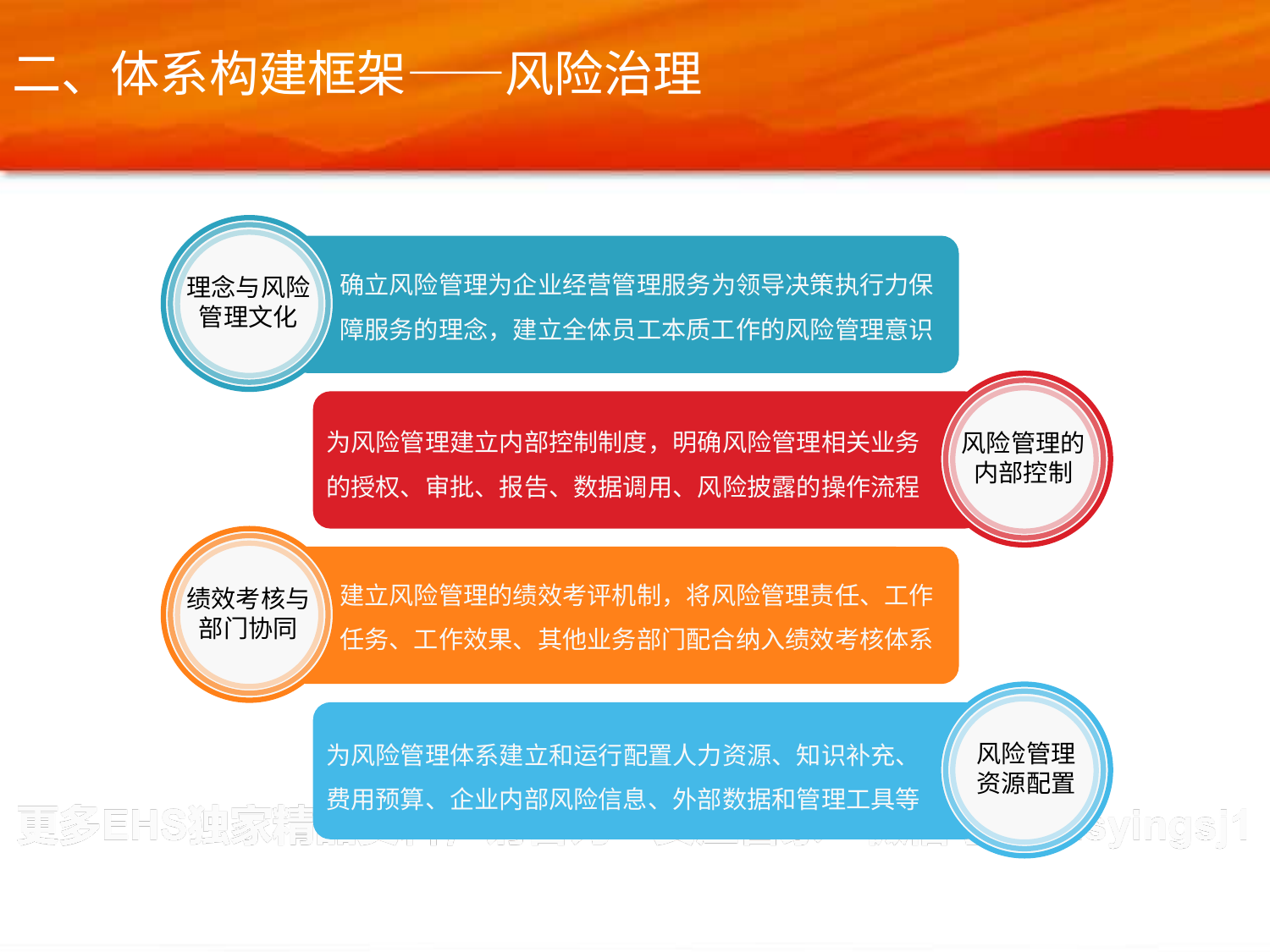

二、体系构建框架——风险治理

确立风险管理为企业经营管理服务为领导决策执行力保障服务的理念，建立全体员工本质工作的风险管理意识
理念与风险管理文化

为风险管理建立内部控制制度，明确风险管理相关业务的授权、审批、报告、数据调用、风险披露的操作流程
风险管理的内部控制

建立风险管理的绩效考评机制，将风险管理责任、工作任务、工作效果、其他业务部门配合纳入绩效考核体系
绩效考核与部门协同

为风险管理体系建立和运行配置人力资源、知识补充、费用预算、企业内部风险信息、外部数据和管理工具等
风险管理资源配置